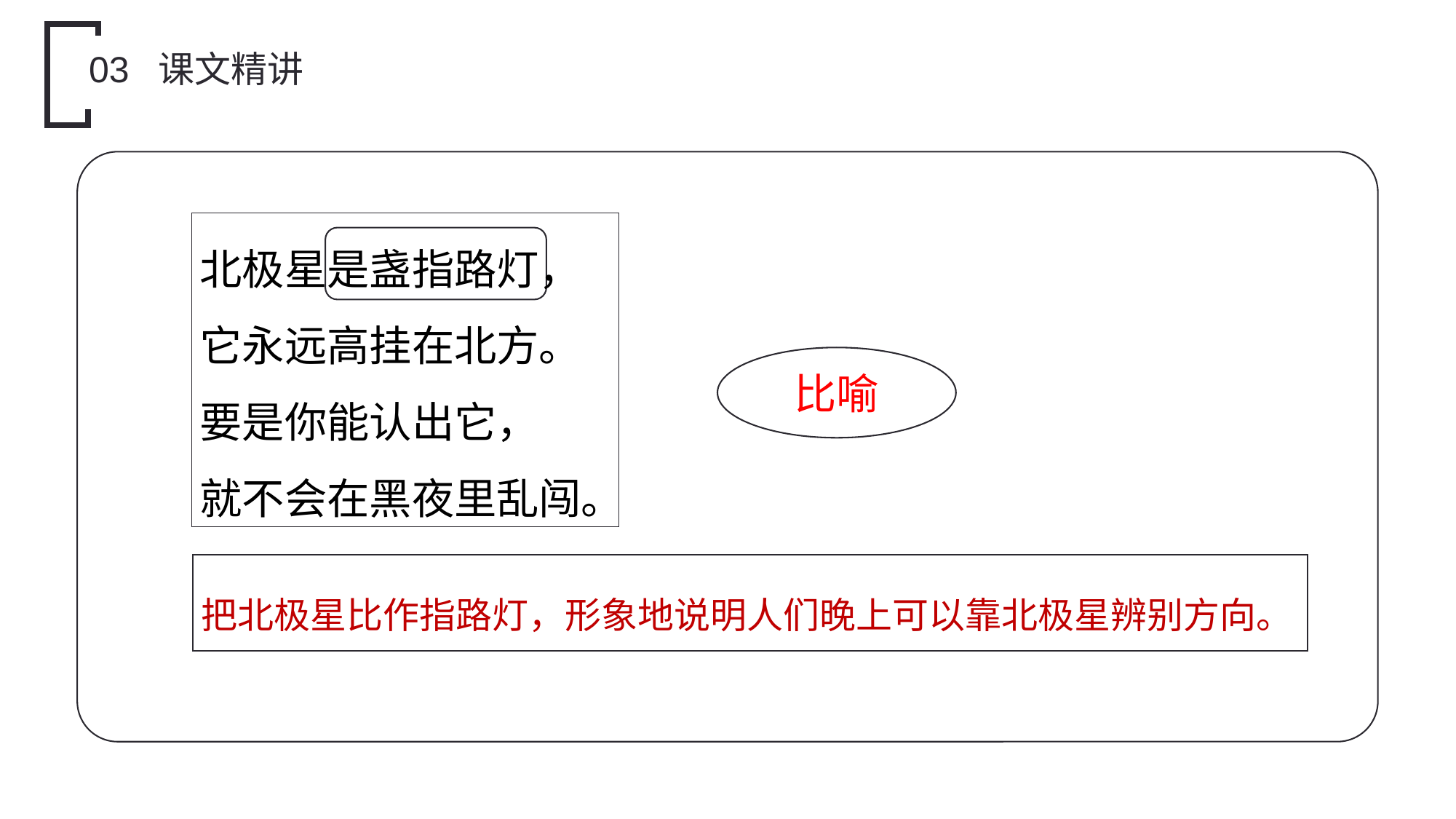

03  课文精讲
北极星是盏指路灯，
它永远高挂在北方。
要是你能认出它，
就不会在黑夜里乱闯。

比喻
把北极星比作指路灯，形象地说明人们晚上可以靠北极星辨别方向。。